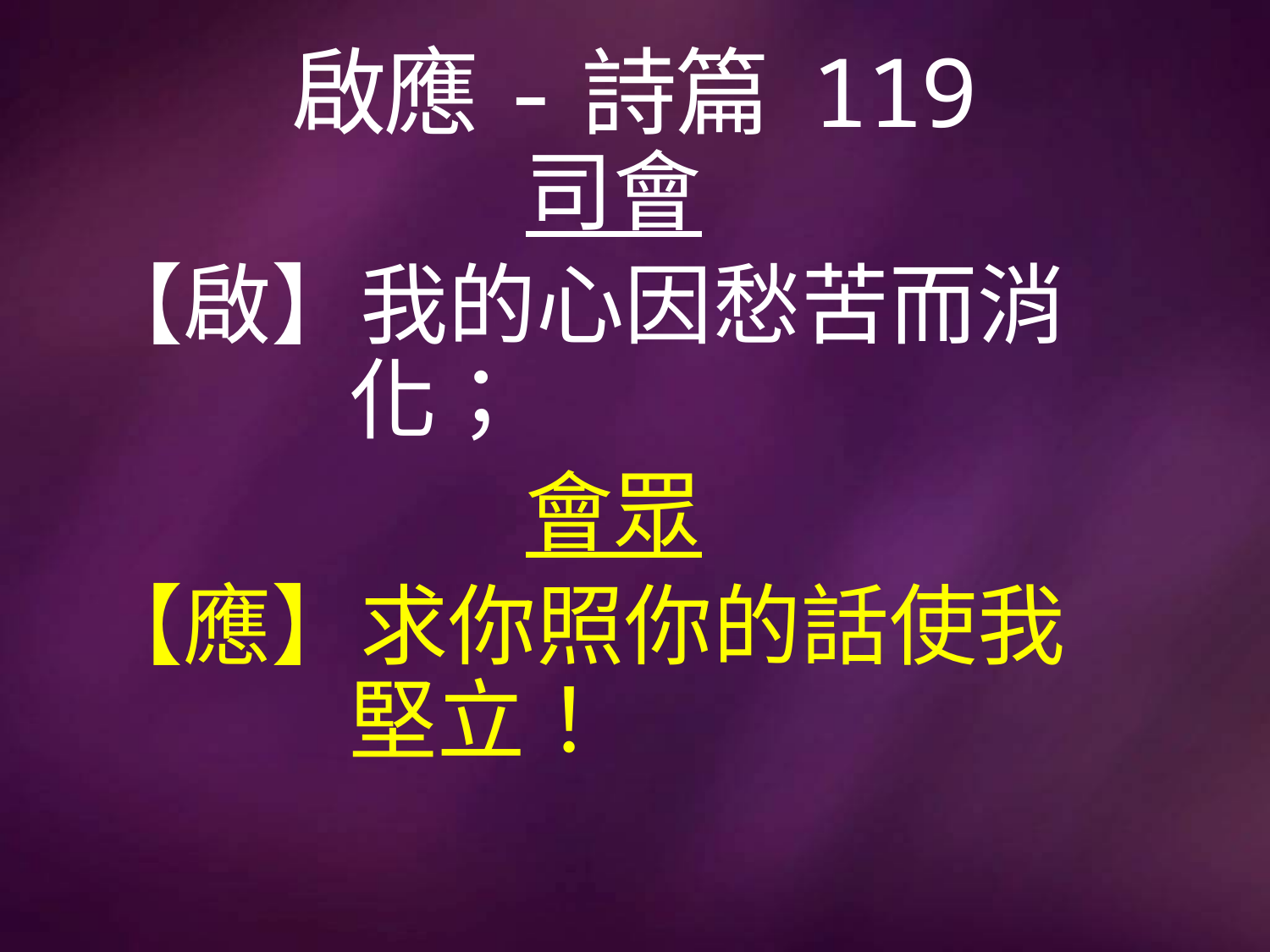

# 啟應-詩篇 119
司會
【啟】我的心因愁苦而消			化；
會眾
【應】求你照你的話使我			堅立！